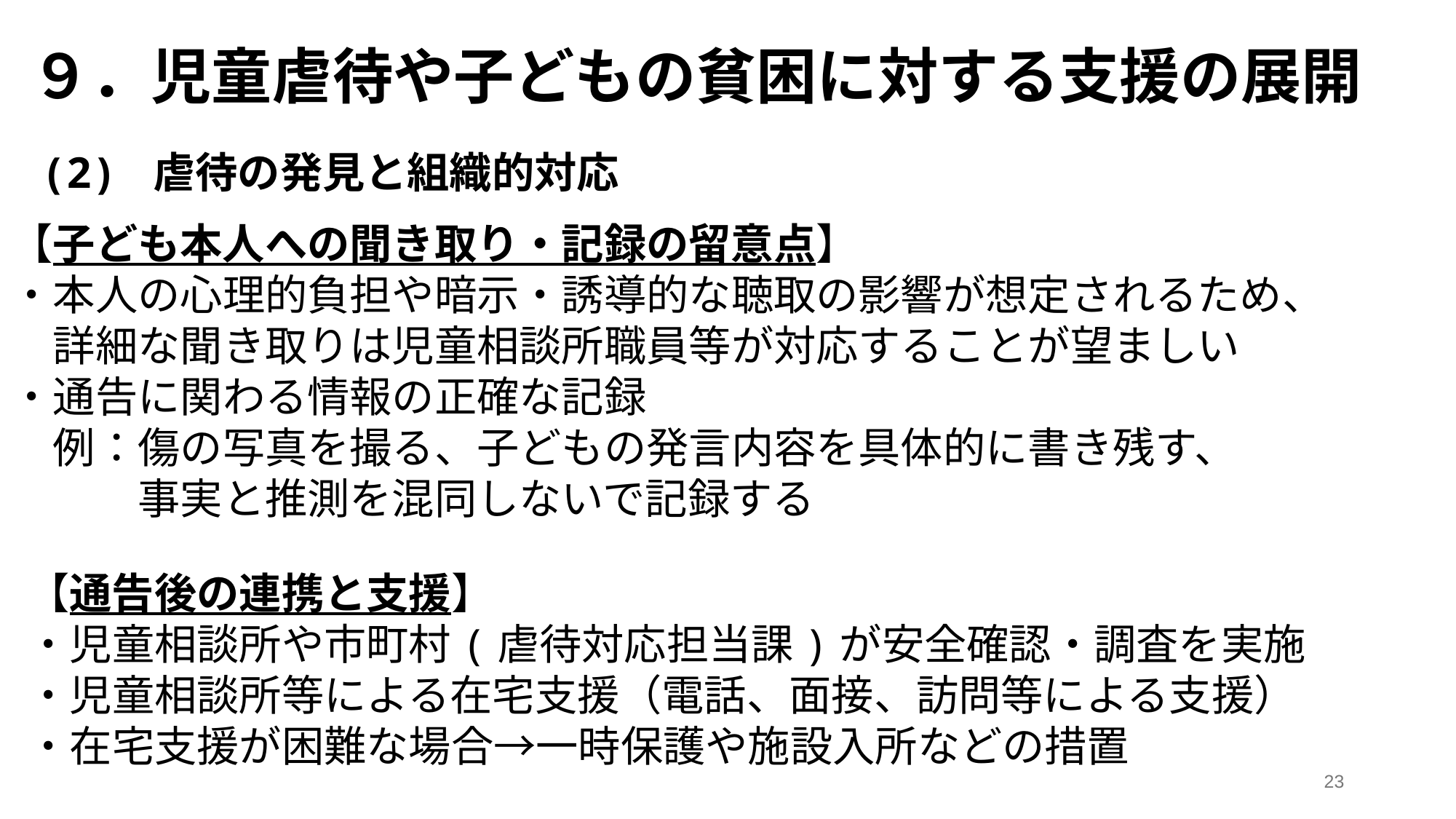

# ９．児童虐待や子どもの貧困に対する支援の展開
(2) 虐待の発見と組織的対応
【子ども本人への聞き取り・記録の留意点】
・本人の心理的負担や暗示・誘導的な聴取の影響が想定されるため、
　詳細な聞き取りは児童相談所職員等が対応することが望ましい
・通告に関わる情報の正確な記録
　例：傷の写真を撮る、子どもの発言内容を具体的に書き残す、
　　　事実と推測を混同しないで記録する
【通告後の連携と支援】
・児童相談所や市町村(虐待対応担当課)が安全確認・調査を実施
・児童相談所等による在宅支援（電話、面接、訪問等による支援）
・在宅支援が困難な場合→一時保護や施設入所などの措置
23